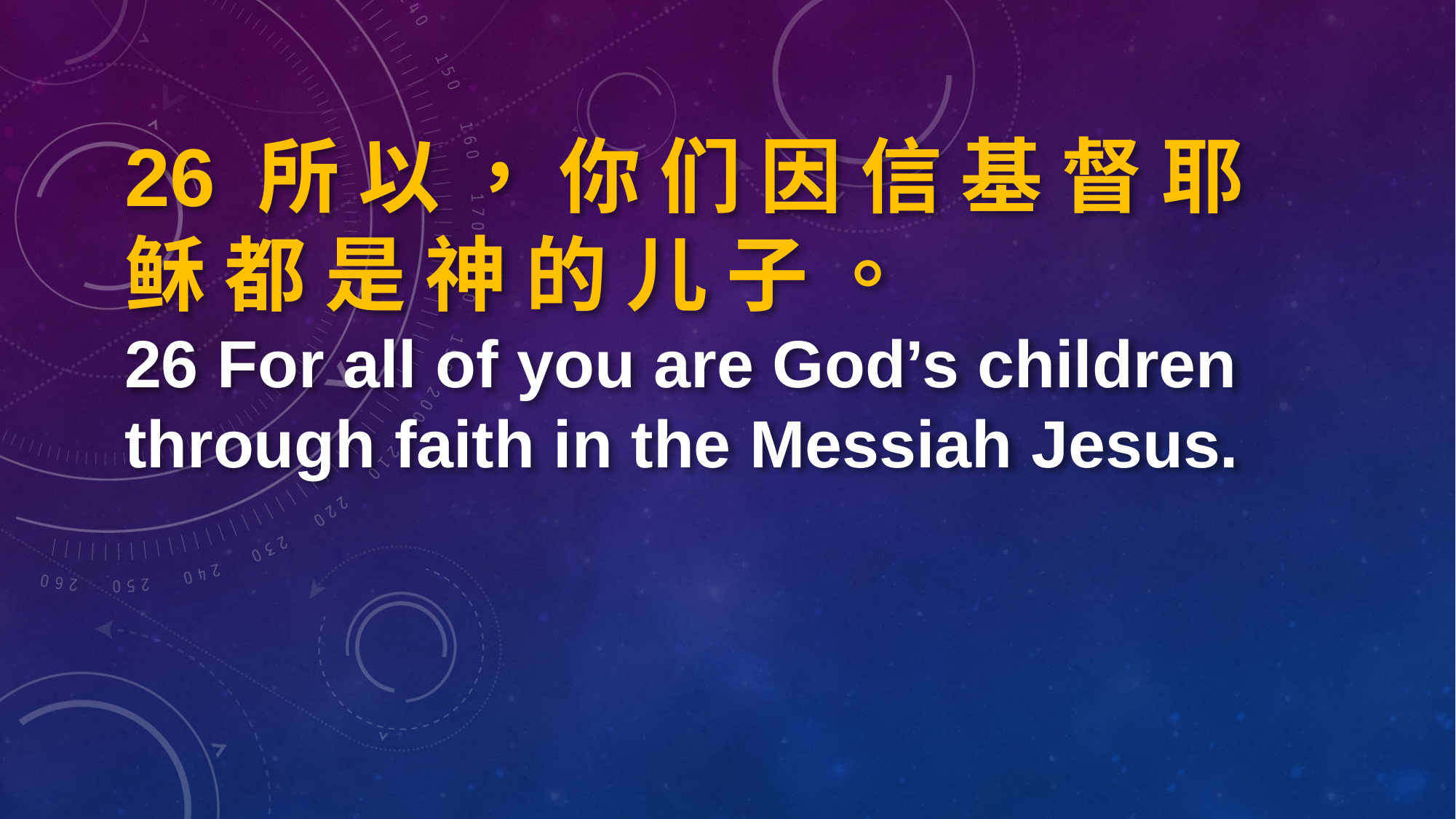

26 所 以 ， 你 们 因 信 基 督 耶 稣 都 是 神 的 儿 子 。
26 For all of you are God’s children through faith in the Messiah Jesus.